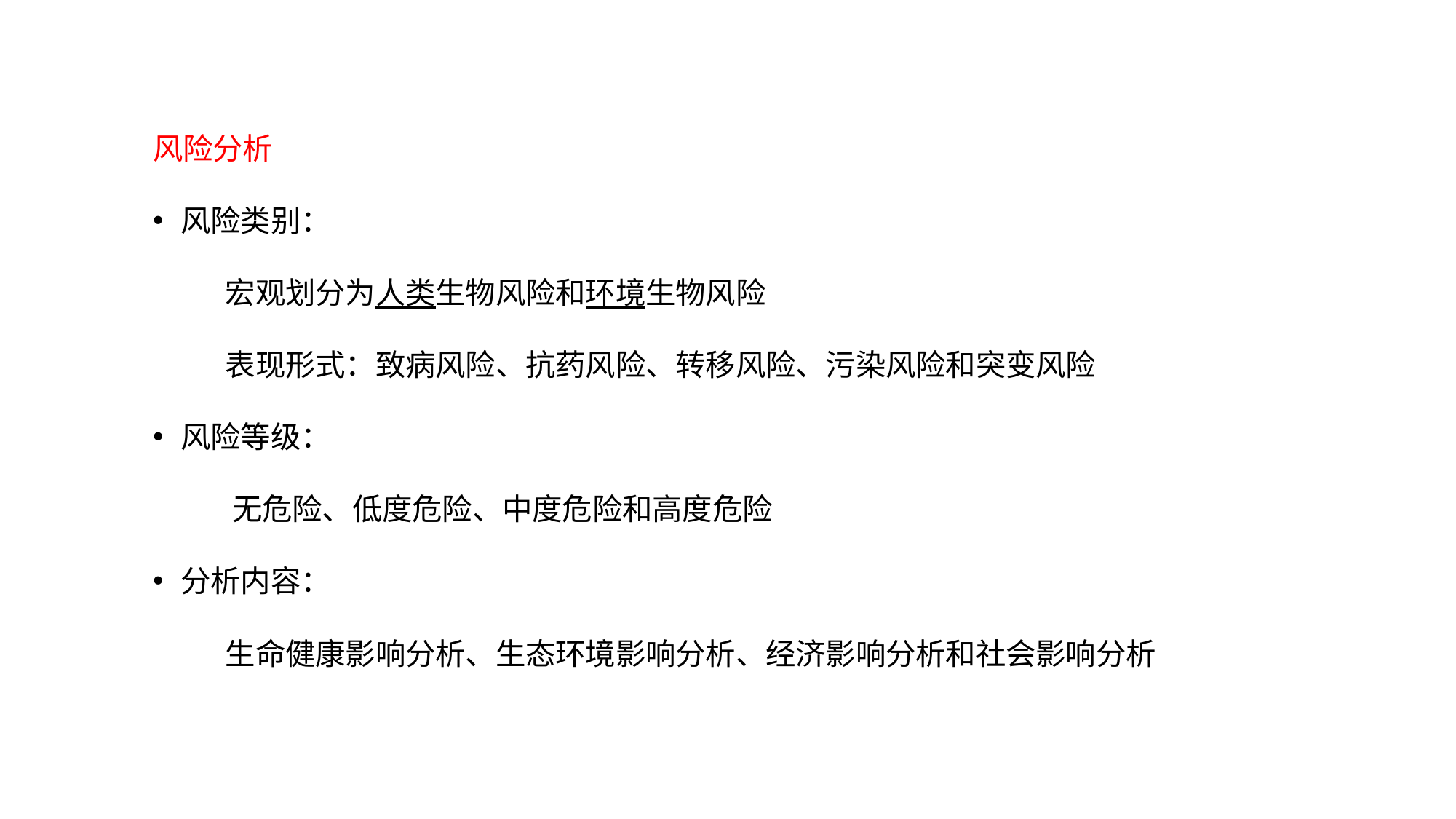

风险分析
风险类别：
          宏观划分为人类生物风险和环境生物风险
          表现形式：致病风险、抗药风险、转移风险、污染风险和突变风险
风险等级：
           无危险、低度危险、中度危险和高度危险
分析内容：
          生命健康影响分析、生态环境影响分析、经济影响分析和社会影响分析